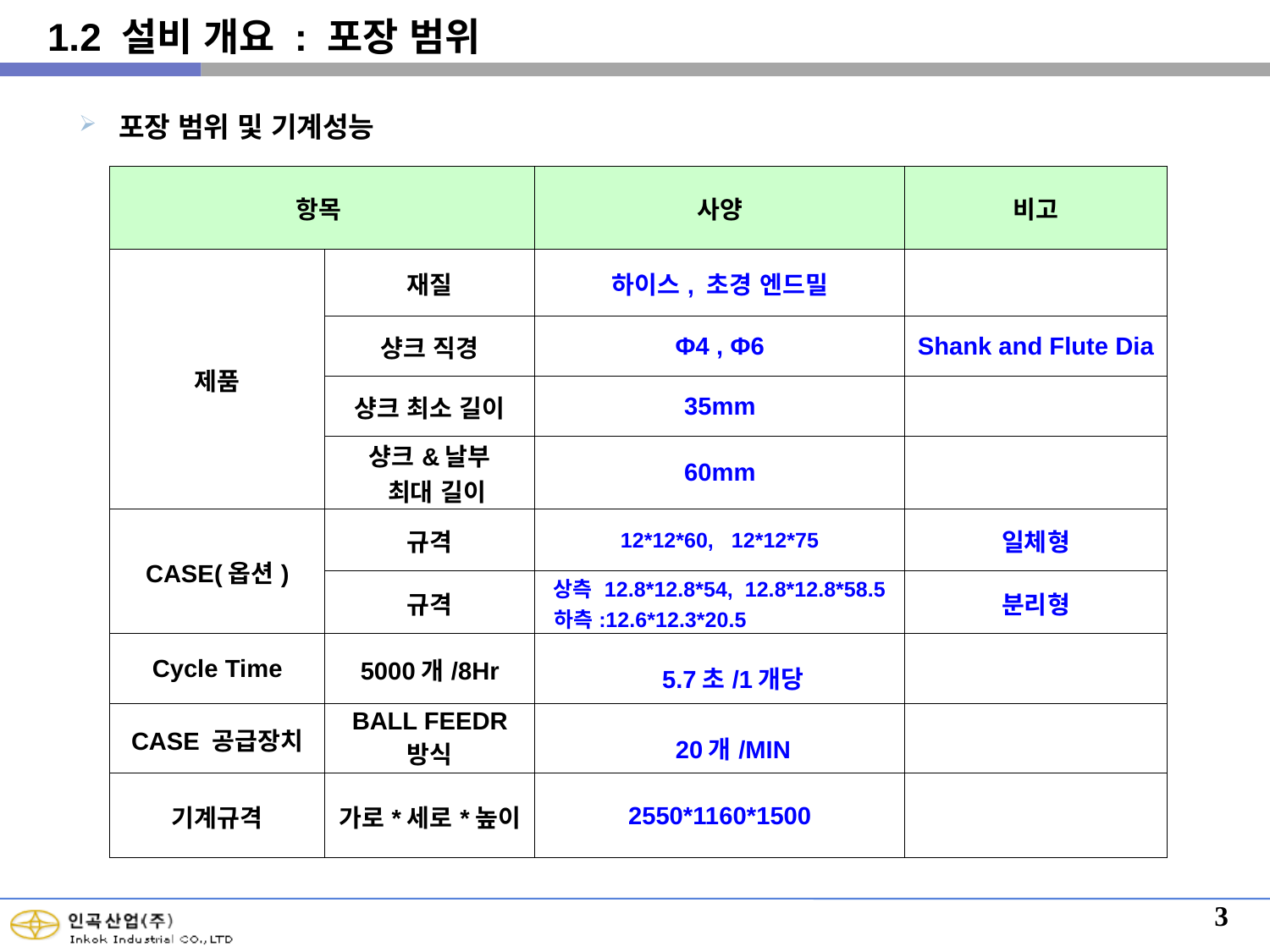

1.2 설비 개요 : 포장 범위
포장 범위 및 기계성능

| 항목 |  | 사양 | 비고 |
| --- | --- | --- | --- |
| 제품 | 재질 | 하이스, 초경 엔드밀 |  |
|  | 샹크 직경 | Φ4 , Φ6 | Shank and Flute Dia |
|  | 샹크 최소 길이 | 35mm |  |
|  | 샹크&날부 최대 길이 | 60mm |  |
| CASE(옵션) | 규격 | 12\*12\*60, 12\*12\*75 | 일체형 |
|  | 규격 | 상측 12.8\*12.8\*54, 12.8\*12.8\*58.5 하측:12.6\*12.3\*20.5 | 분리형 |
| Cycle Time | 5000개/8Hr | 5.7초/1개당 |  |
| CASE 공급장치 | BALL FEEDR 방식 | 20개/MIN |  |
| 기계규격 | 가로\*세로\*높이 | 2550\*1160\*1500 |  |
3